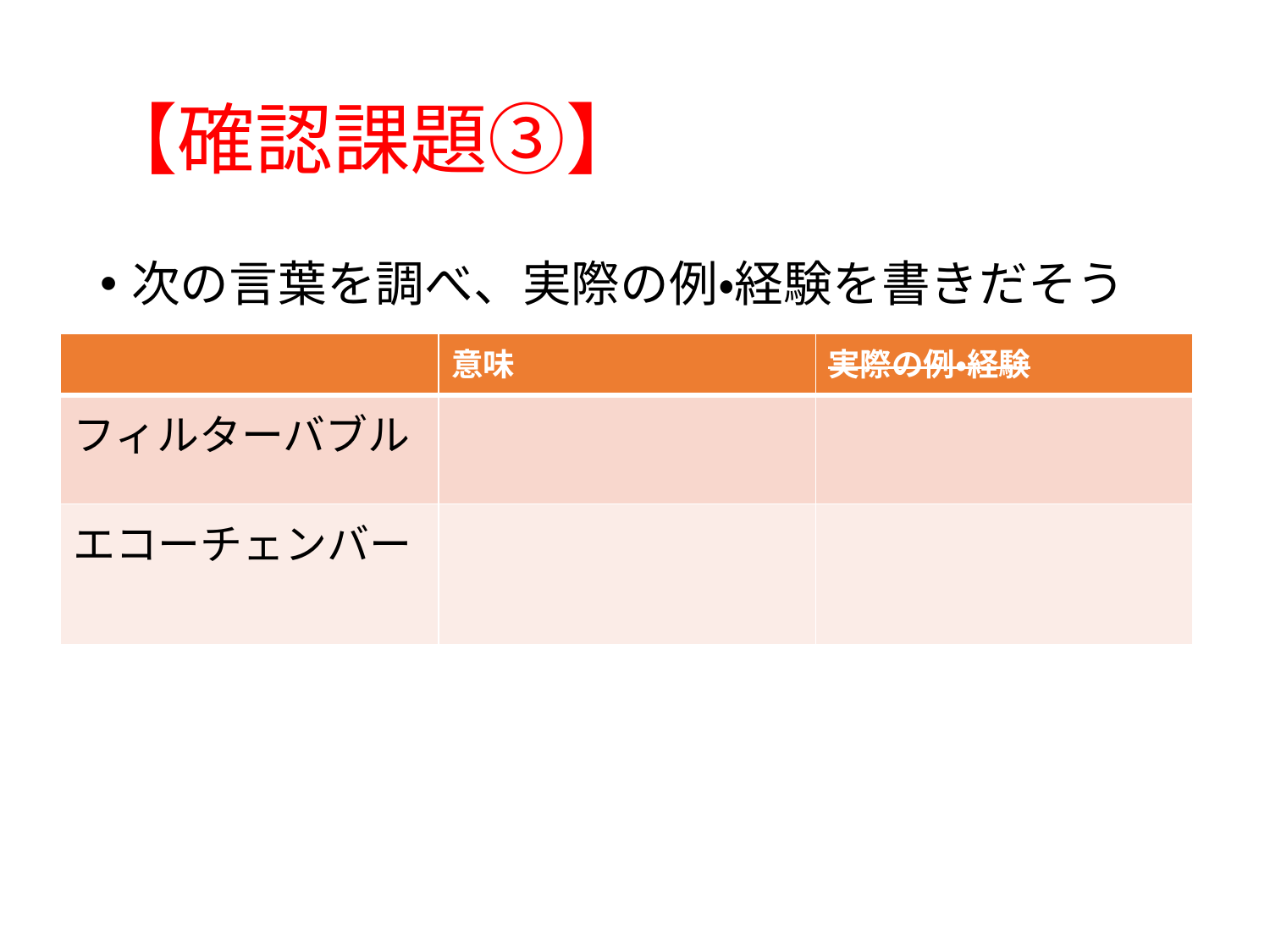

# 【確認課題③】
次の言葉を調べ、実際の例・経験を書きだそう
|  | 意味 | 実際の例・経験 |
| --- | --- | --- |
| フィルターバブル |  |  |
| エコーチェンバー |  |  |